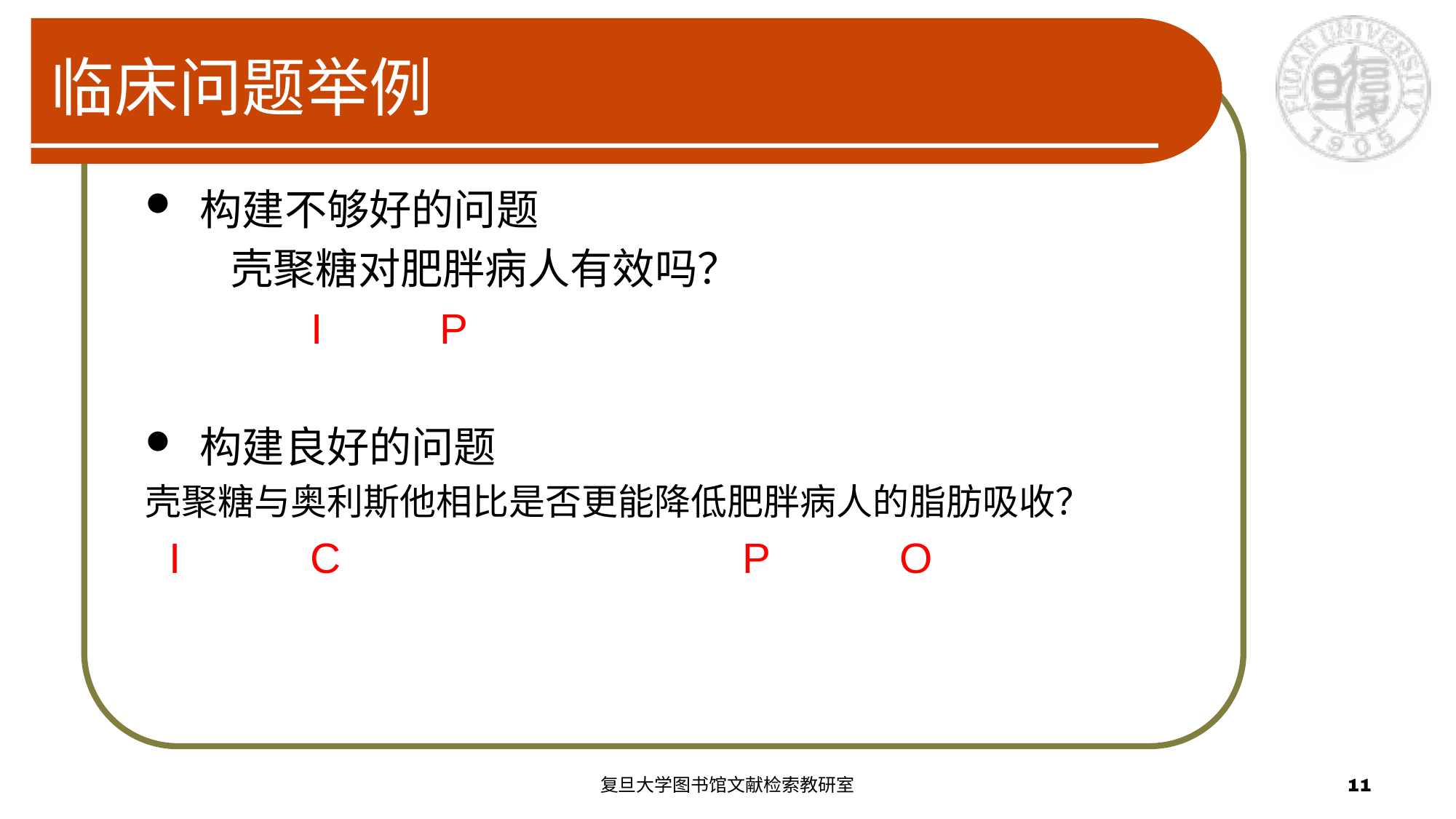

# 临床问题举例
构建不够好的问题
        壳聚糖对肥胖病人有效吗？
              I 　　P

构建良好的问题
壳聚糖与奥利斯他相比是否更能降低肥胖病人的脂肪吸收？
  I           C                                  P           O
复旦大学图书馆文献检索教研室
11